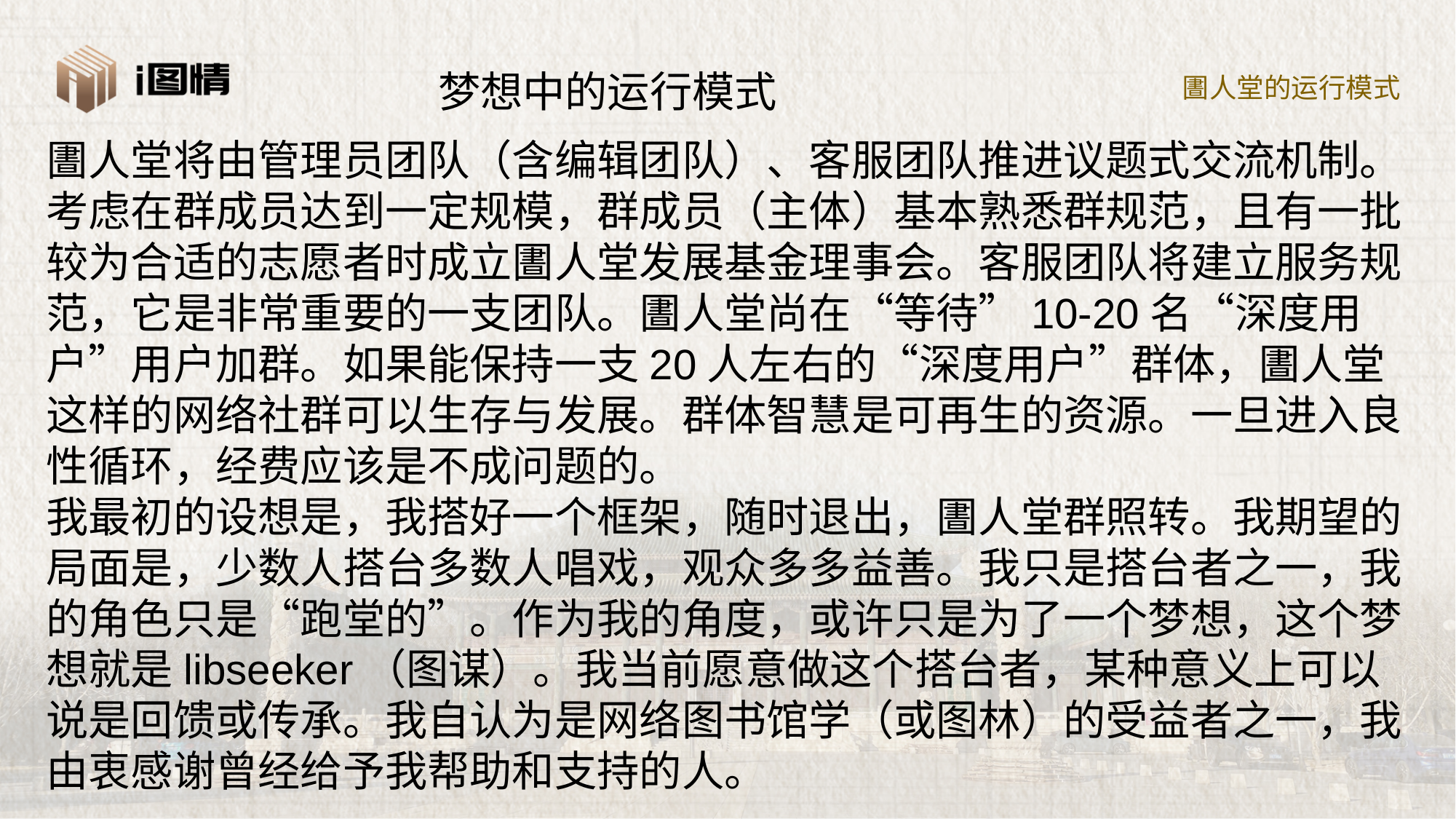

梦想中的运行模式
圕人堂的运行模式
圕人堂将由管理员团队（含编辑团队）、客服团队推进议题式交流机制。考虑在群成员达到一定规模，群成员（主体）基本熟悉群规范，且有一批较为合适的志愿者时成立圕人堂发展基金理事会。客服团队将建立服务规范，它是非常重要的一支团队。圕人堂尚在“等待”10-20名“深度用户”用户加群。如果能保持一支20人左右的“深度用户”群体，圕人堂这样的网络社群可以生存与发展。群体智慧是可再生的资源。一旦进入良性循环，经费应该是不成问题的。
我最初的设想是，我搭好一个框架，随时退出，圕人堂群照转。我期望的局面是，少数人搭台多数人唱戏，观众多多益善。我只是搭台者之一，我的角色只是“跑堂的”。作为我的角度，或许只是为了一个梦想，这个梦想就是libseeker（图谋）。我当前愿意做这个搭台者，某种意义上可以说是回馈或传承。我自认为是网络图书馆学（或图林）的受益者之一，我由衷感谢曾经给予我帮助和支持的人。
12